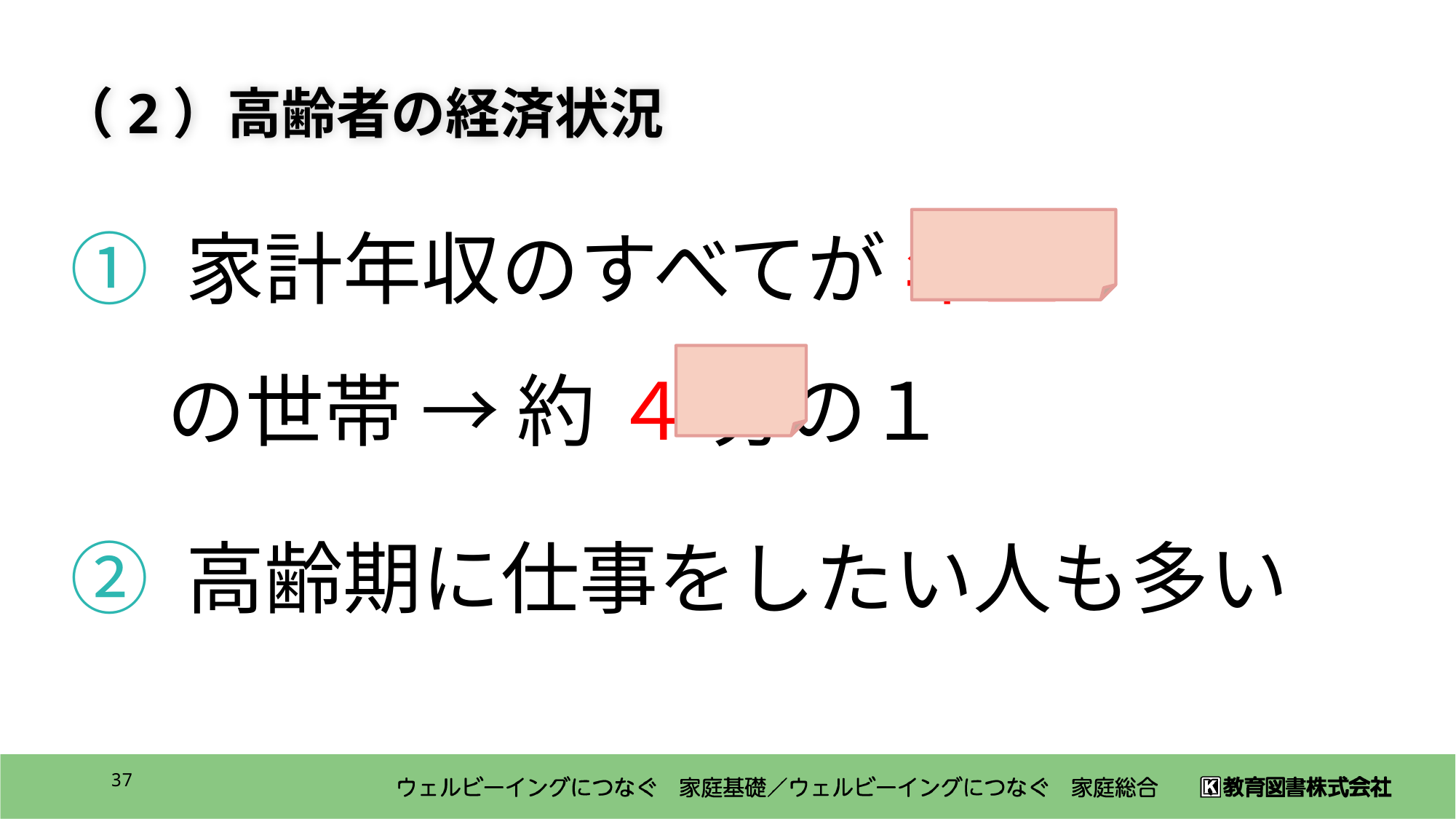

（2）高齢者の経済状況
① 家計年収のすべてが 年金
　 の世帯 → 約 ４ 分の１

② 高齢期に仕事をしたい人も多い
37